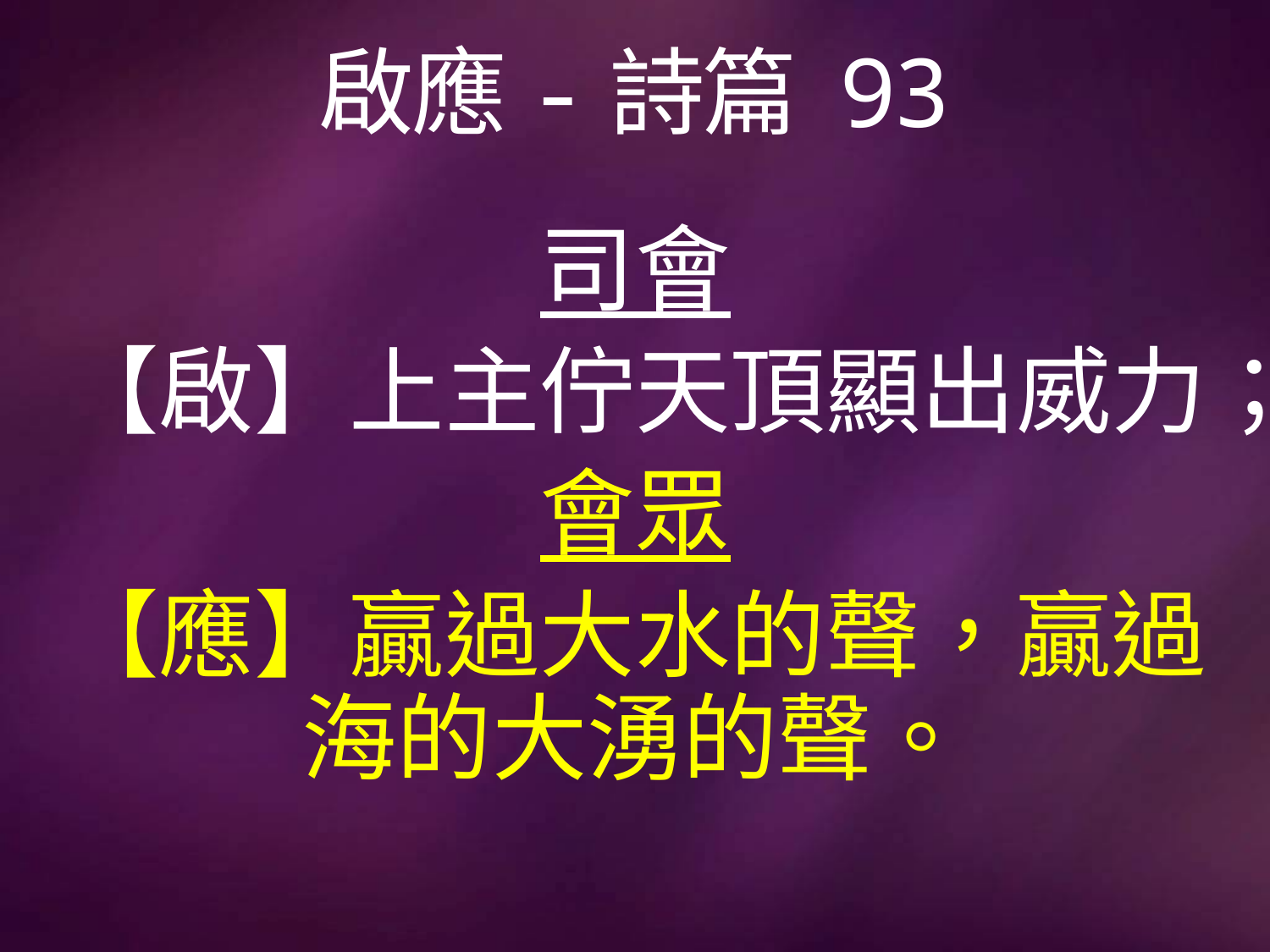

# 啟應-詩篇 93
司會
【啟】上主佇天頂顯出威力；
會眾
【應】贏過大水的聲，贏過海的大湧的聲。